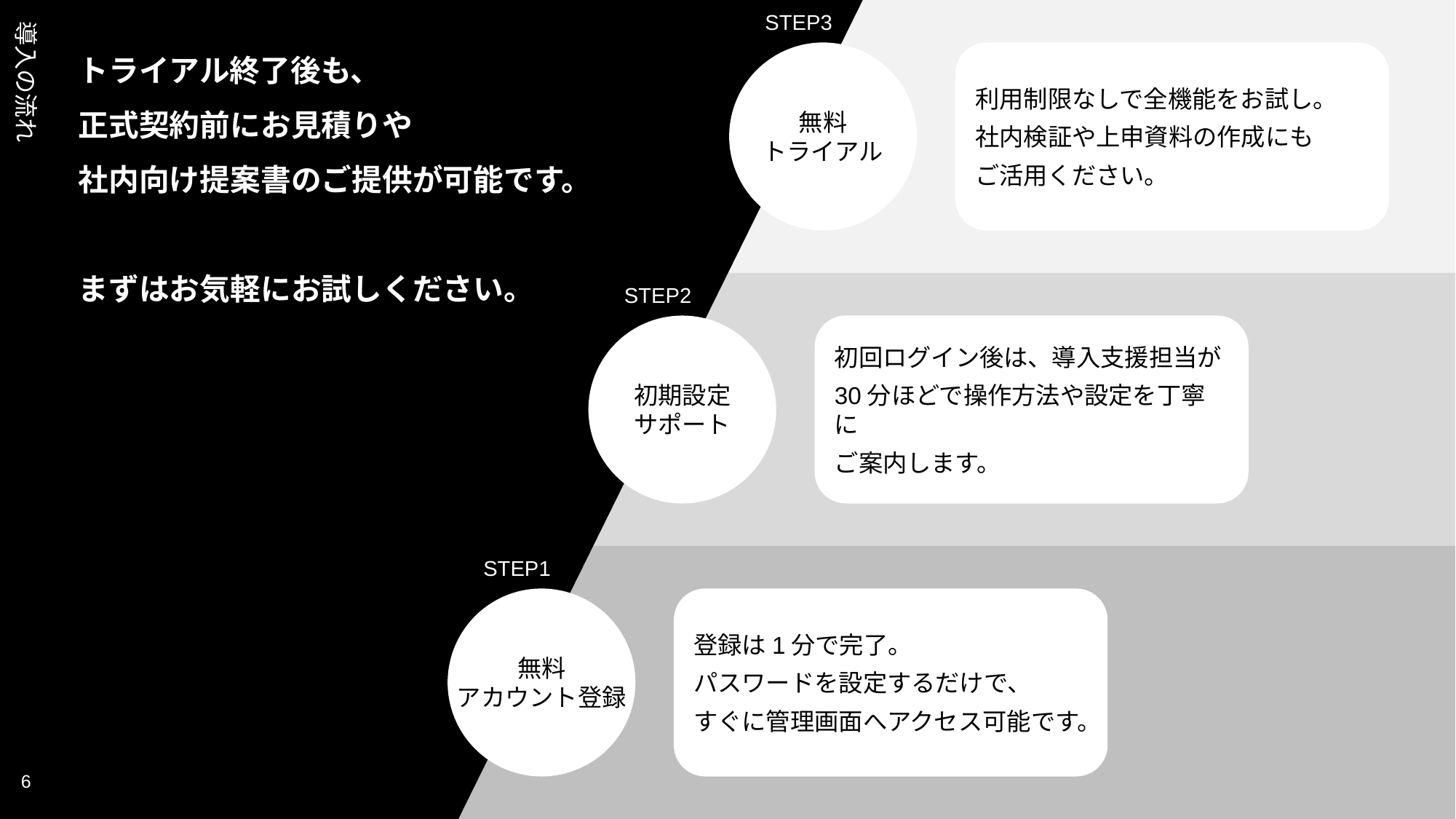

導入の流れ

STEP3
トライアル終了後も、
正式契約前にお見積りや
社内向け提案書のご提供が可能です。

まずはお気軽にお試しください。
無料
トライアル
利用制限なしで全機能をお試し。
社内検証や上申資料の作成にも
ご活用ください。

STEP2
初回ログイン後は、導入支援担当が
30分ほどで操作方法や設定を丁寧に
ご案内します。
初期設定
サポート

STEP1
登録は1分で完了。
パスワードを設定するだけで、
すぐに管理画面へアクセス可能です。
無料
アカウント登録
6